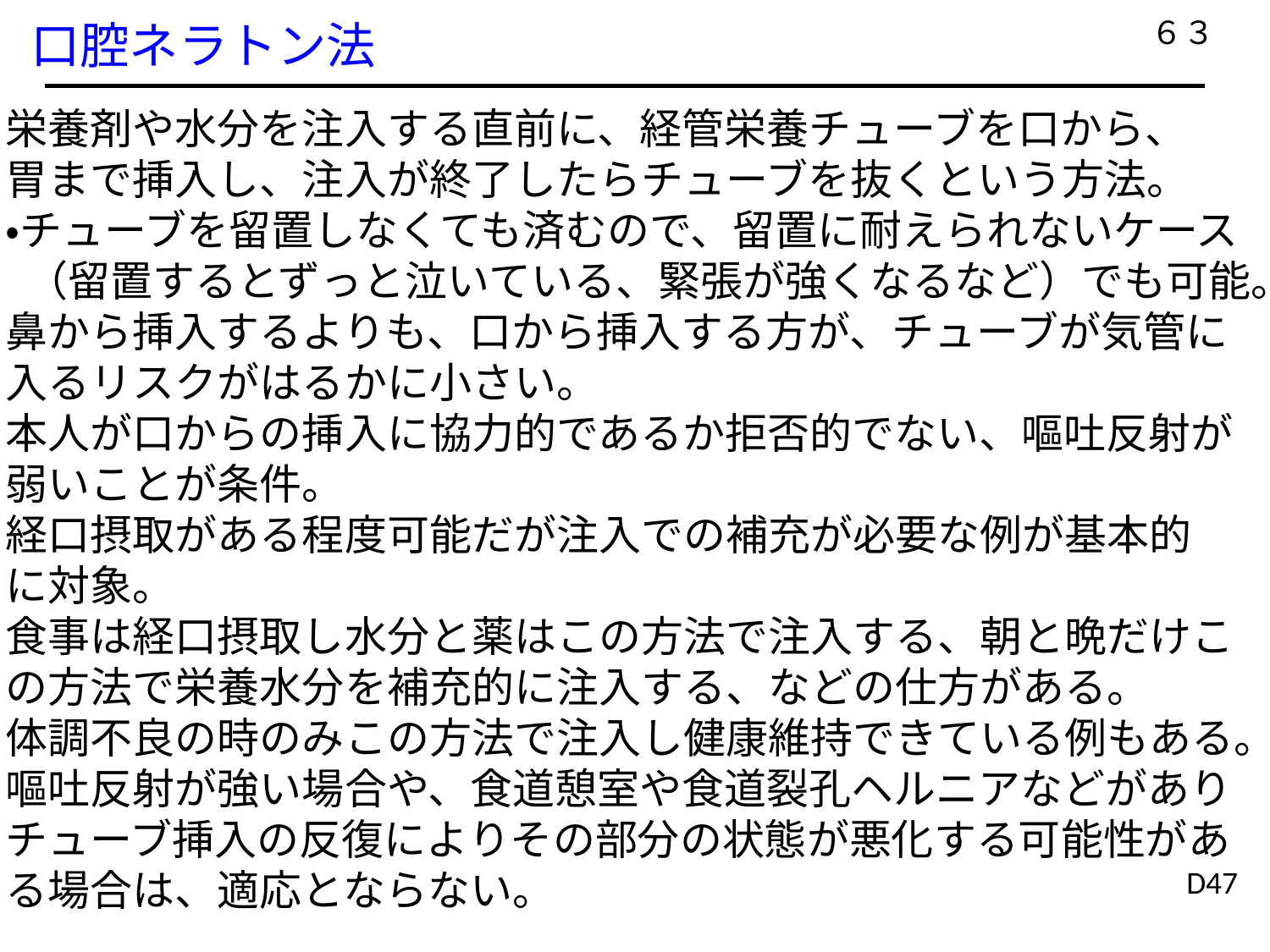

６３
口腔ネラトン法
栄養剤や水分を注入する直前に、経管栄養チューブを口から、
胃まで挿入し、注入が終了したらチューブを抜くという方法。
・チューブを留置しなくても済むので、留置に耐えられないケース
 （留置するとずっと泣いている、緊張が強くなるなど）でも可能。
鼻から挿入するよりも、口から挿入する方が、チューブが気管に
入るリスクがはるかに小さい。
本人が口からの挿入に協力的であるか拒否的でない、嘔吐反射が
弱いことが条件。
経口摂取がある程度可能だが注入での補充が必要な例が基本的
に対象。
食事は経口摂取し水分と薬はこの方法で注入する、朝と晩だけこ
の方法で栄養水分を補充的に注入する、などの仕方がある。
体調不良の時のみこの方法で注入し健康維持できている例もある。
嘔吐反射が強い場合や、食道憩室や食道裂孔ヘルニアなどがあり
チューブ挿入の反復によりその部分の状態が悪化する可能性があ
る場合は、適応とならない。
D47